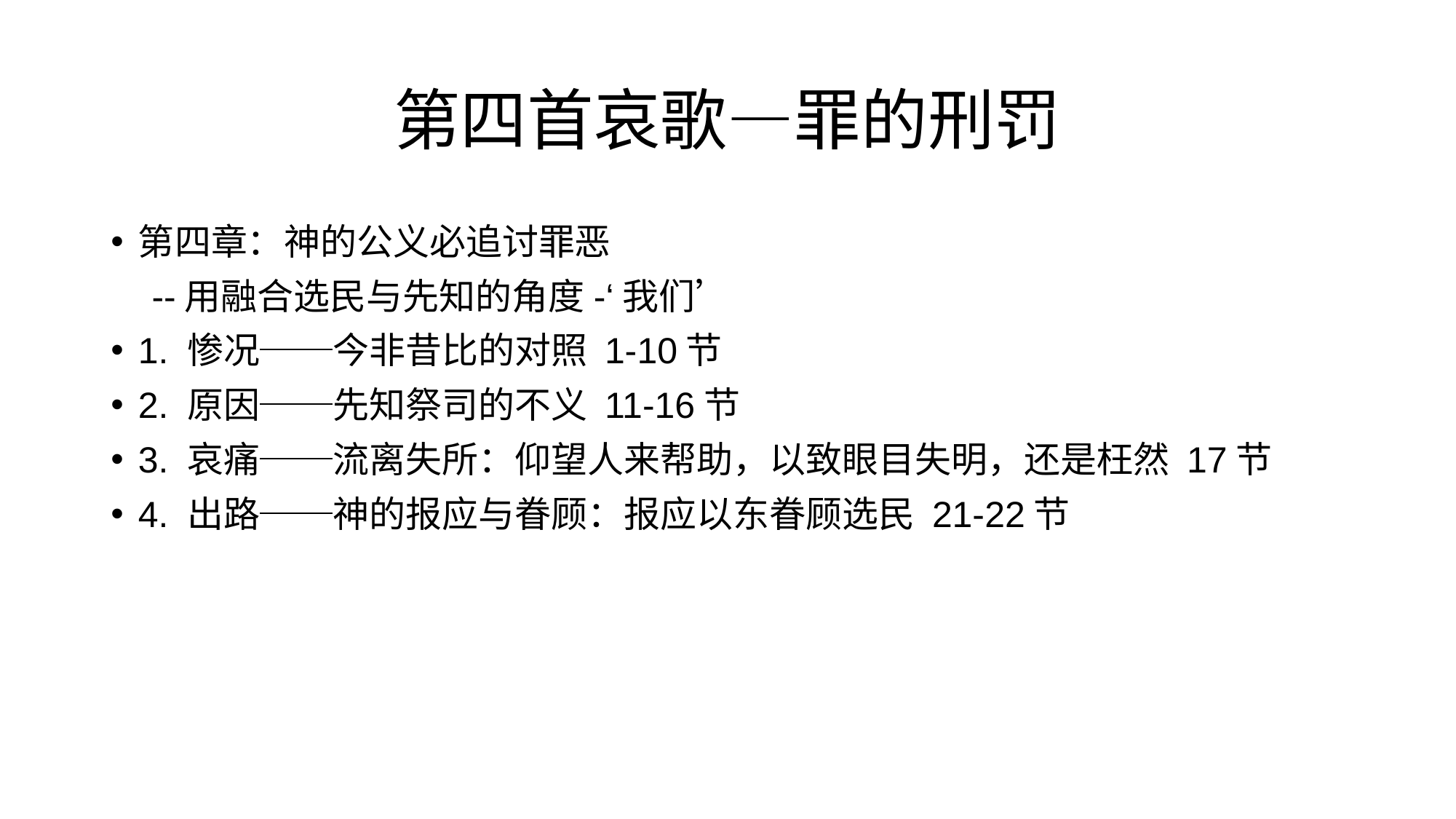

# 第四首哀歌—罪的刑罚
第四章：神的公义必追讨罪恶
    --用融合选民与先知的角度-‘我们’
1. 惨况──今非昔比的对照 1-10节
2. 原因──先知祭司的不义 11-16节
3. 哀痛──流离失所：仰望人来帮助，以致眼目失明，还是枉然 17节
4. 出路──神的报应与眷顾：报应以东眷顾选民 21-22节